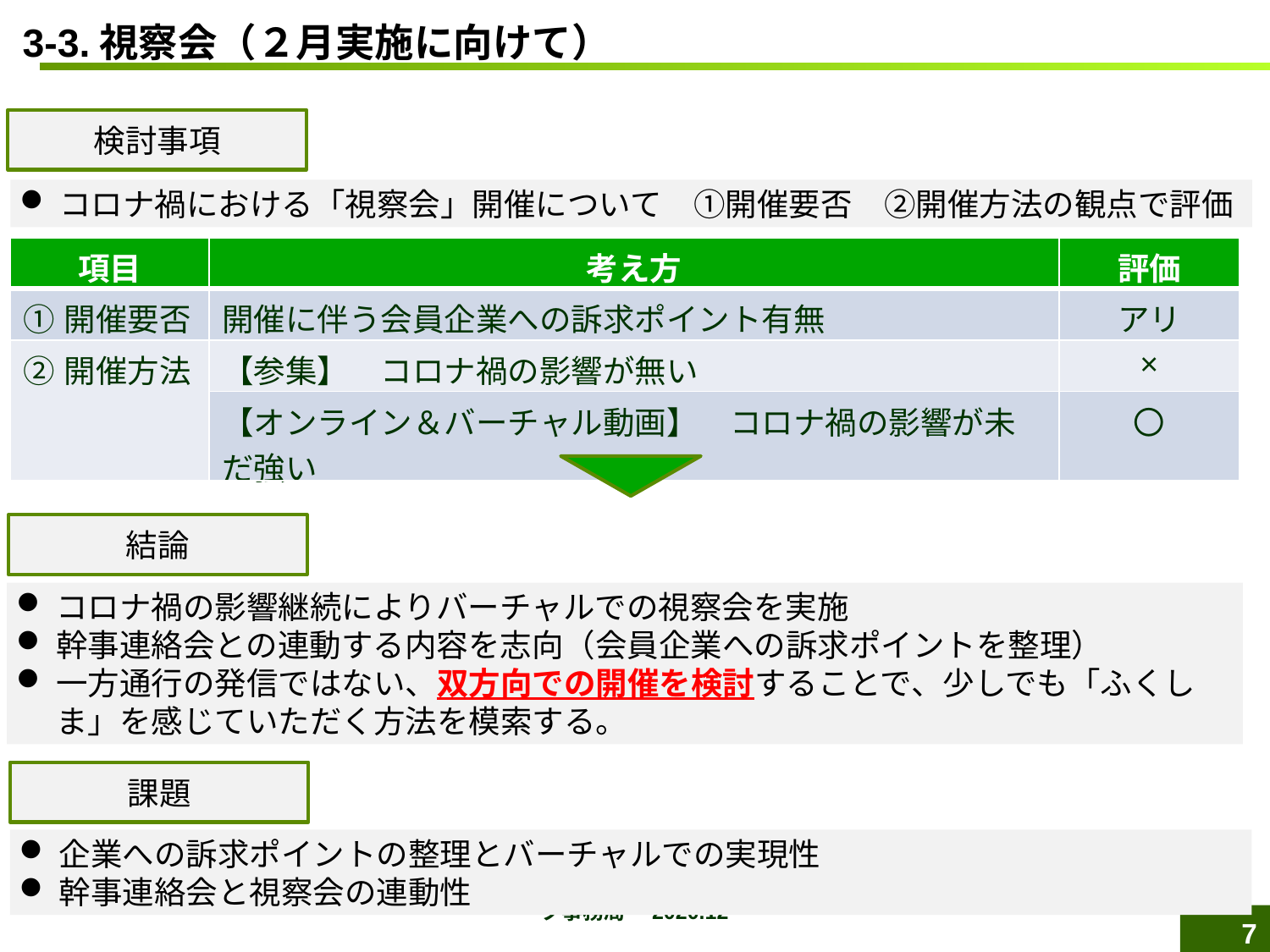

3-3.視察会（２月実施に向けて）
検討事項
コロナ禍における「視察会」開催について　①開催要否　②開催方法の観点で評価
| 項目 | 考え方 | 評価 |
| --- | --- | --- |
| ①開催要否 | 開催に伴う会員企業への訴求ポイント有無 | アリ |
| ②開催方法 | 【参集】　コロナ禍の影響が無い | × |
|  | 【オンライン＆バーチャル動画】　コロナ禍の影響が未だ強い | 〇 |

結論
コロナ禍の影響継続によりバーチャルでの視察会を実施
幹事連絡会との連動する内容を志向（会員企業への訴求ポイントを整理）
一方通行の発信ではない、双方向での開催を検討することで、少しでも「ふくしま」を感じていただく方法を模索する。
課題
企業への訴求ポイントの整理とバーチャルでの実現性
幹事連絡会と視察会の連動性
取扱注意　ふくしま応援企業ネットワーク関係者限り　ふくしま応援企業ネットワーク事務局　2020.12
7